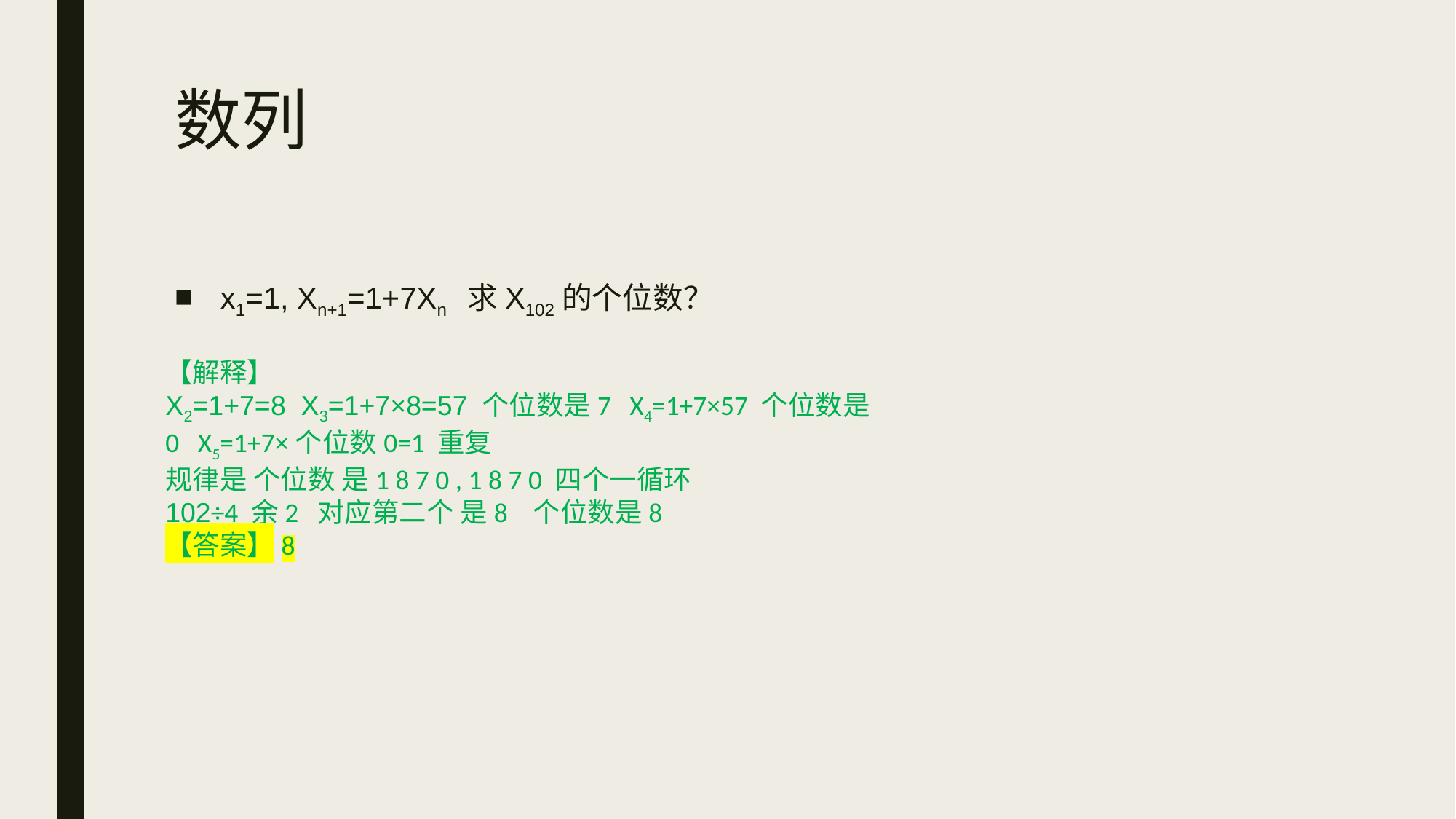

# 数列
x1=1, Xn+1=1+7Xn  求X102的个位数？
【解释】
X2=1+7=8  X3=1+7×8=57 个位数是7   X4=1+7×57 个位数是0   X5=1+7×个位数0=1 重复
规律是 个位数 是1 8 7 0 , 1 8 7 0 四个一循环
102÷4 余2  对应第二个 是8   个位数是8
【答案】8